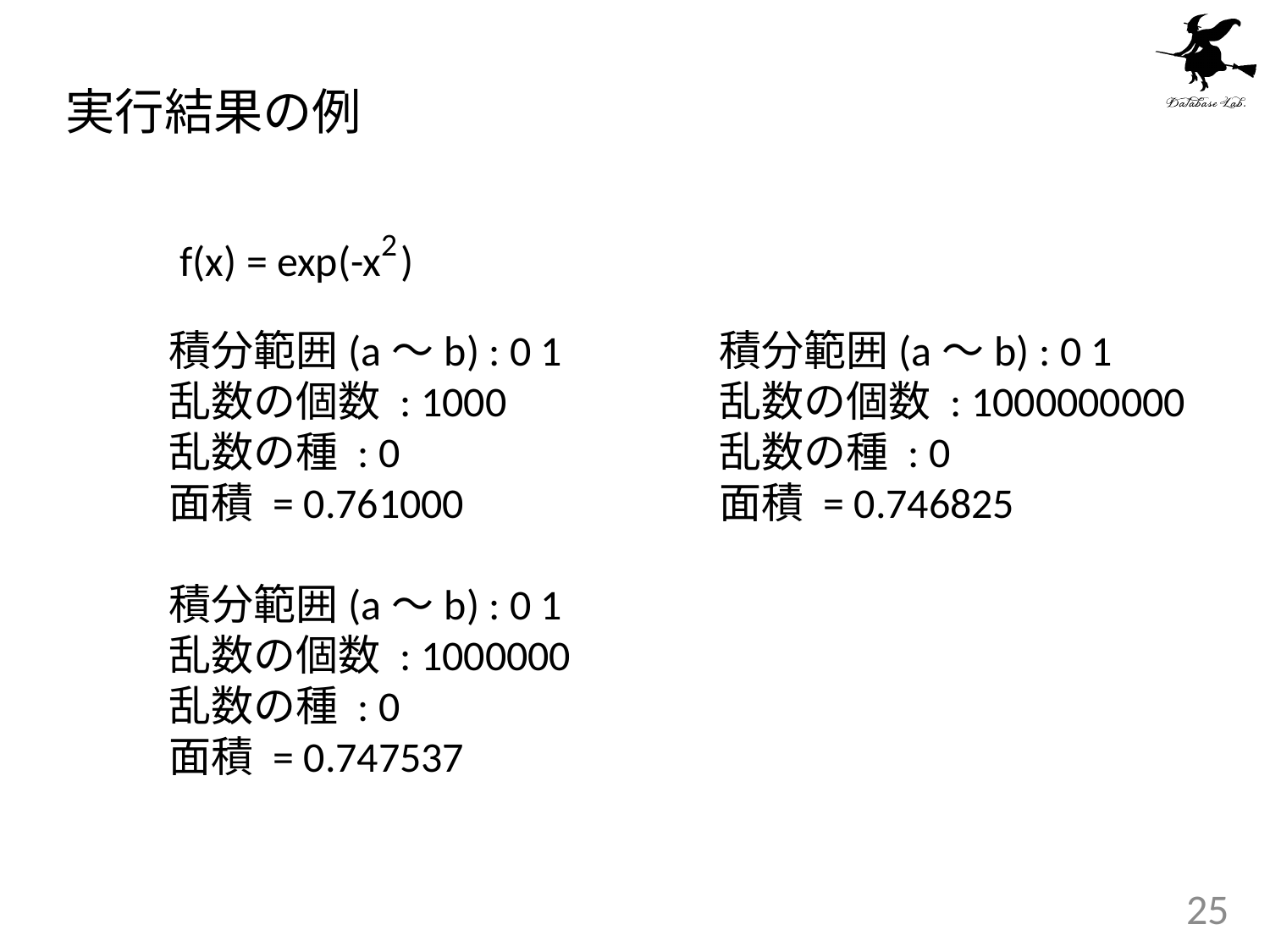

実行結果の例
2
 f(x) = exp(-x  )
積分範囲(a～b) : 0 1
乱数の個数 : 1000
乱数の種 : 0
面積 = 0.761000

積分範囲(a～b) : 0 1
乱数の個数 : 1000000
乱数の種 : 0
面積 = 0.747537
積分範囲(a～b) : 0 1
乱数の個数 : 1000000000
乱数の種 : 0
面積 = 0.746825
25